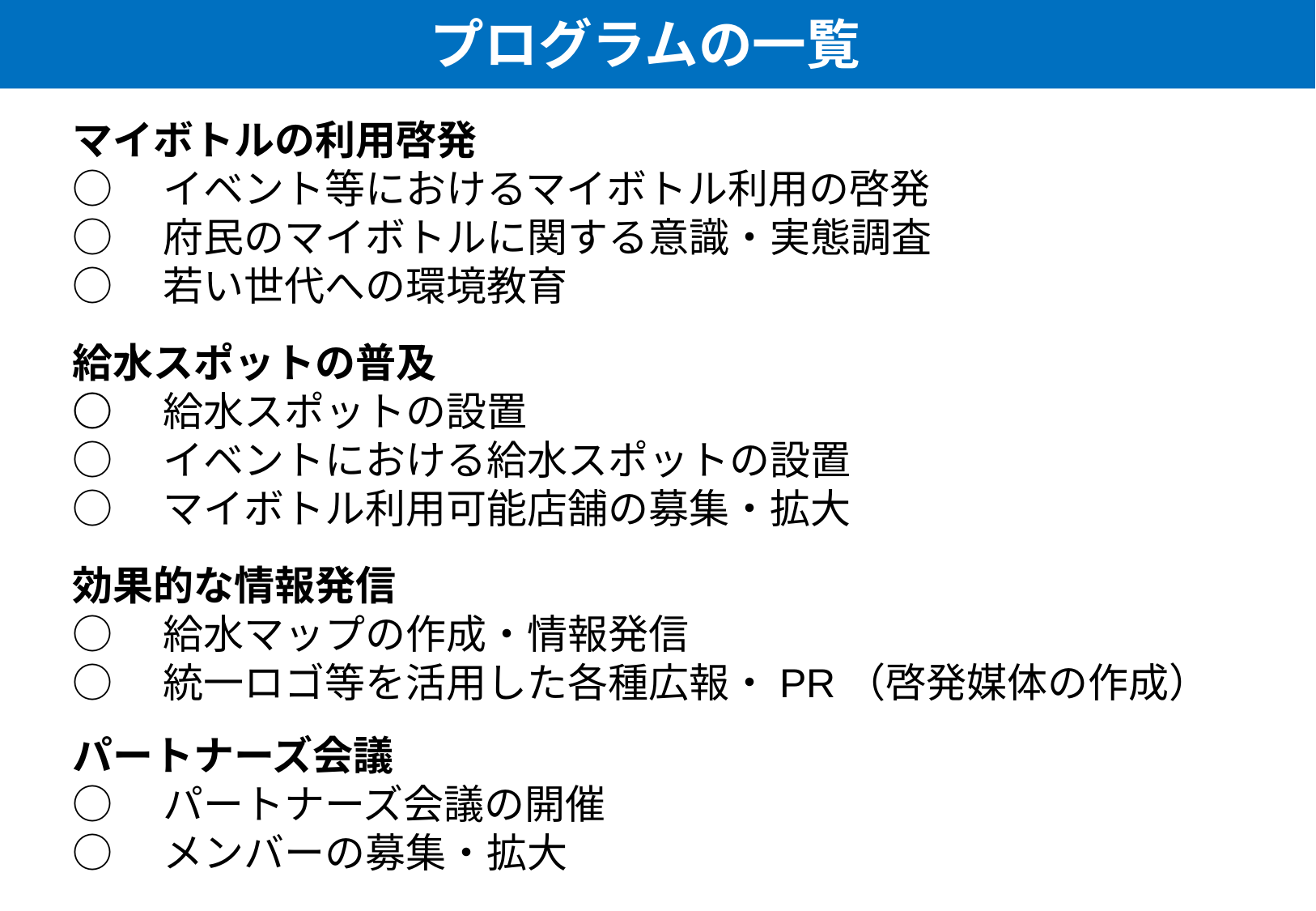

プログラムの一覧
マイボトルの利用啓発
○　イベント等におけるマイボトル利用の啓発
○　府民のマイボトルに関する意識・実態調査
○　若い世代への環境教育

給水スポットの普及
○　給水スポットの設置
○　イベントにおける給水スポットの設置
○　マイボトル利用可能店舗の募集・拡大

効果的な情報発信
○　給水マップの作成・情報発信
○　統一ロゴ等を活用した各種広報・PR（啓発媒体の作成）

パートナーズ会議
○　パートナーズ会議の開催
○　メンバーの募集・拡大